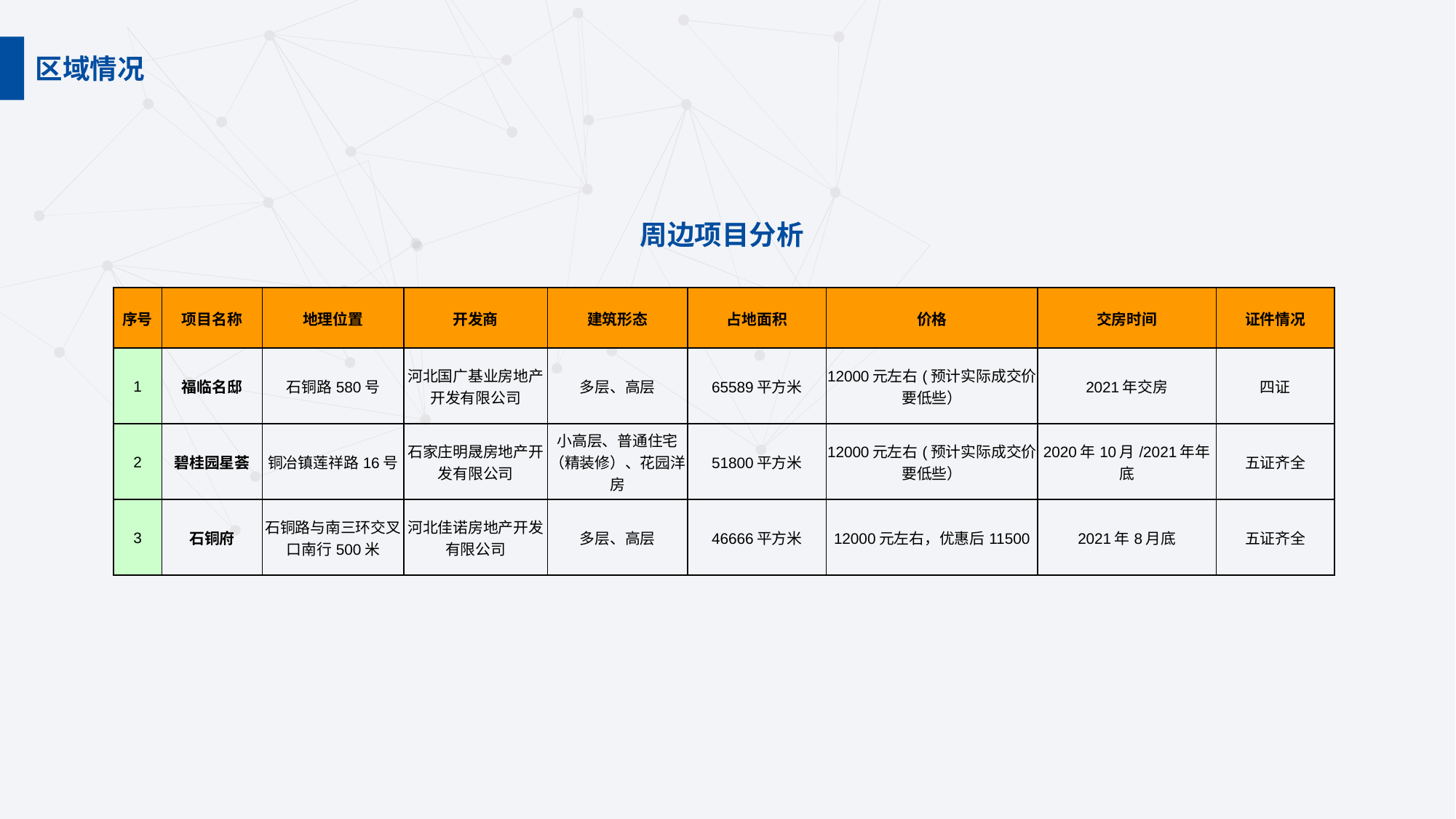

区域情况
周边项目分析
| 序号 | 项目名称 | 地理位置 | 开发商 | 建筑形态 | 占地面积 | 价格 | 交房时间 | 证件情况 |
| --- | --- | --- | --- | --- | --- | --- | --- | --- |
| 1 | 福临名邸 | 石铜路580号 | 河北国广基业房地产开发有限公司 | 多层、高层 | 65589平方米 | 12000元左右(预计实际成交价要低些） | 2021年交房 | 四证 |
| 2 | 碧桂园星荟 | 铜冶镇莲祥路16号 | 石家庄明晟房地产开发有限公司 | 小高层、普通住宅（精装修）、花园洋房 | 51800平方米 | 12000元左右(预计实际成交价要低些） | 2020年10月/2021年年底 | 五证齐全 |
| 3 | 石铜府 | 石铜路与南三环交叉口南行500米 | 河北佳诺房地产开发有限公司 | 多层、高层 | 46666平方米 | 12000元左右，优惠后11500 | 2021年8月底 | 五证齐全 |